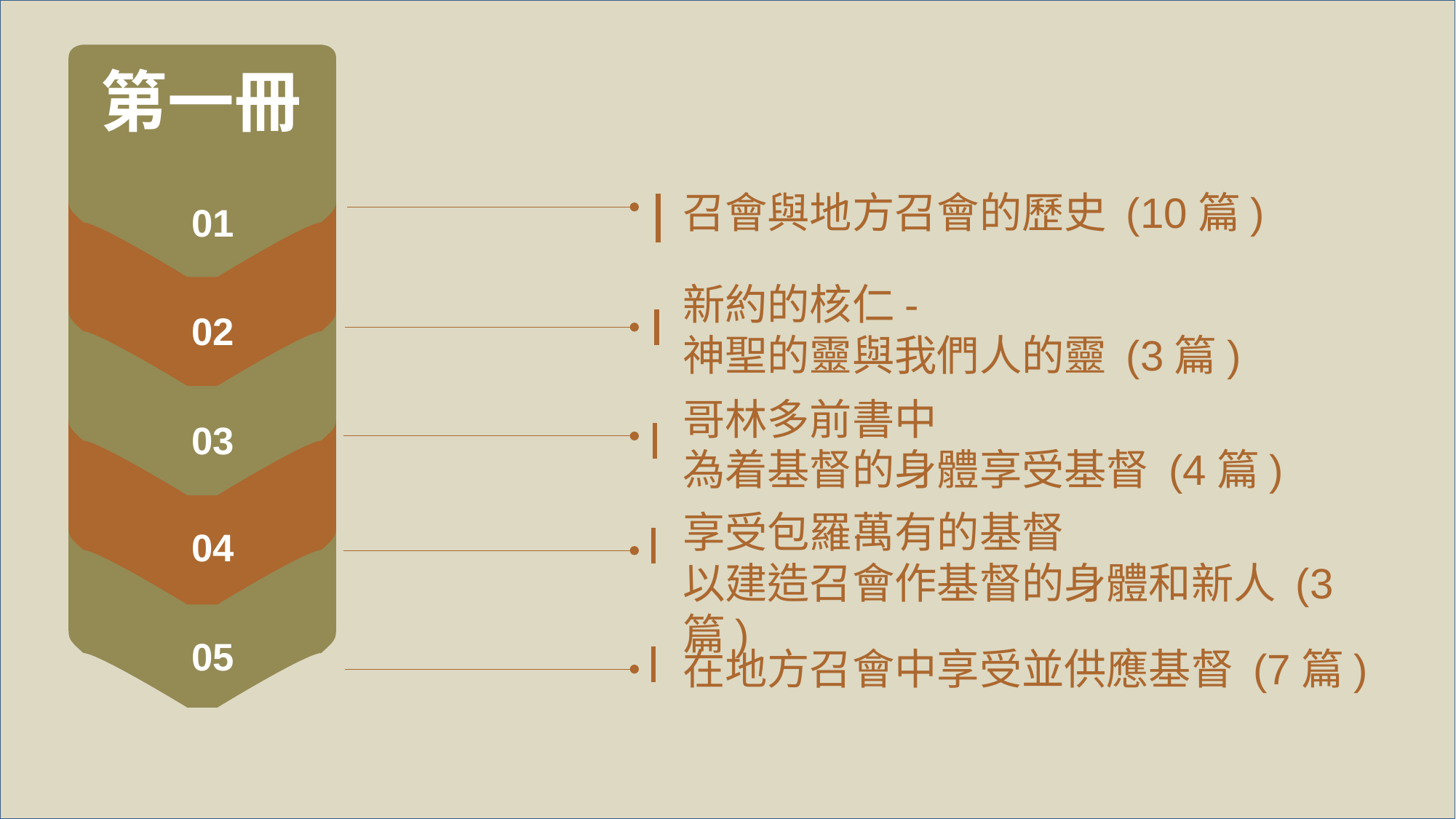

第一冊
  01

  02
召會與地方召會的歷史 (10篇)

  03
新約的核仁-
神聖的靈與我們人的靈 (3篇)

  04
哥林多前書中
為着基督的身體享受基督 (4篇)

  05
享受包羅萬有的基督
以建造召會作基督的身體和新人 (3篇)
在地方召會中享受並供應基督 (7篇)